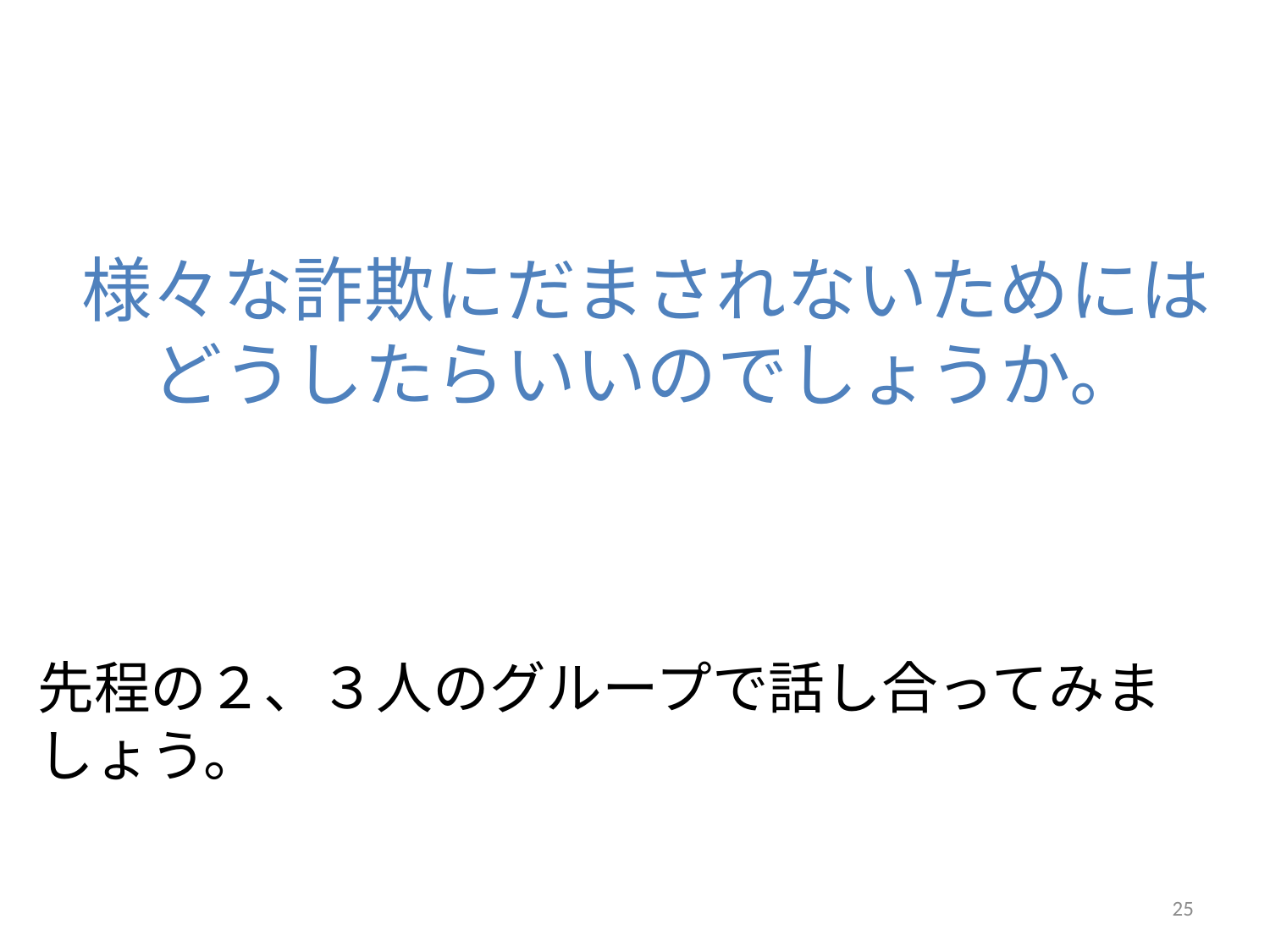

# 様々な詐欺にだまされないためにはどうしたらいいのでしょうか。
先程の２、３人のグループで話し合ってみましょう。
25